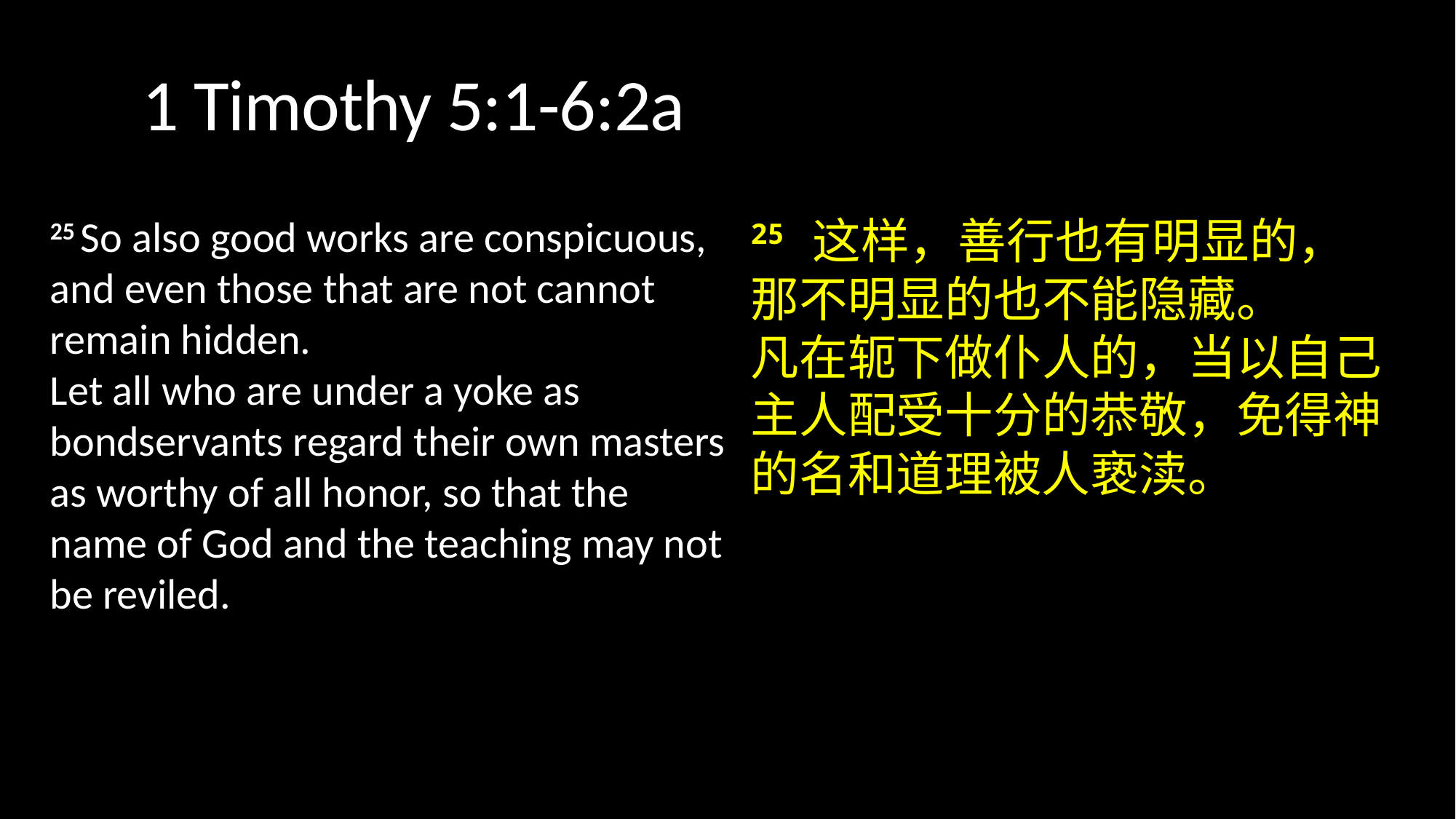

# 1 Timothy 5:1-6:2a
25 So also good works are conspicuous, and even those that are not cannot remain hidden.
Let all who are under a yoke as bondservants regard their own masters as worthy of all honor, so that the name of God and the teaching may not be reviled.
25 这样，善行也有明显的，那不明显的也不能隐藏。
凡在轭下做仆人的，当以自己主人配受十分的恭敬，免得神的名和道理被人亵渎。